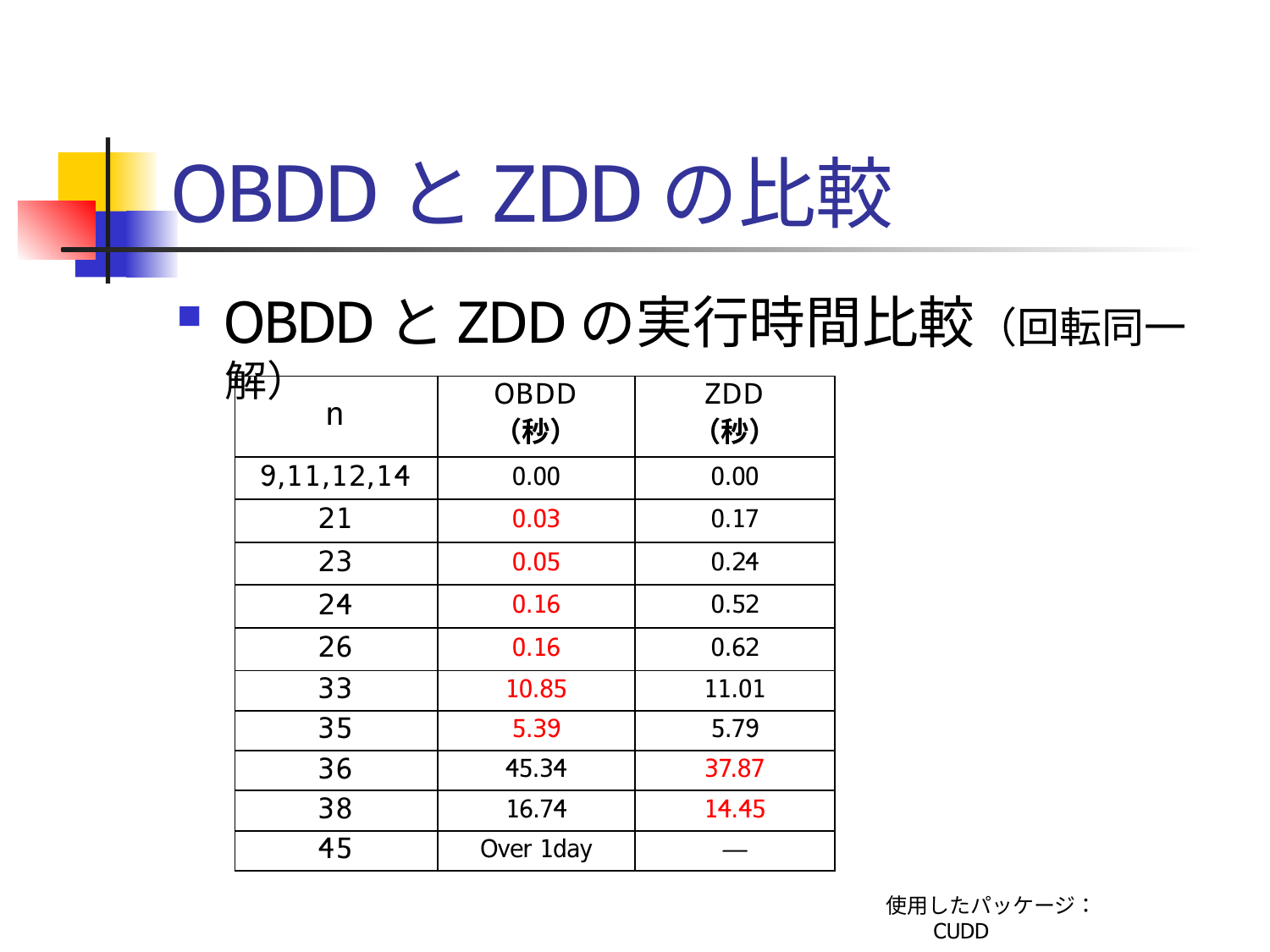

# OBDDとZDDの比較
OBDDとZDDの実行時間比較（回転同一解）
| n | OBDD （秒） | ZDD （秒） |
| --- | --- | --- |
| 9,11,12,14 | 0.00 | 0.00 |
| 21 | 0.03 | 0.17 |
| 23 | 0.05 | 0.24 |
| 24 | 0.16 | 0.52 |
| 26 | 0.16 | 0.62 |
| 33 | 10.85 | 11.01 |
| 35 | 5.39 | 5.79 |
| 36 | 45.34 | 37.87 |
| 38 | 16.74 | 14.45 |
| 45 | Over 1day | ― |
使用したパッケージ：CUDD